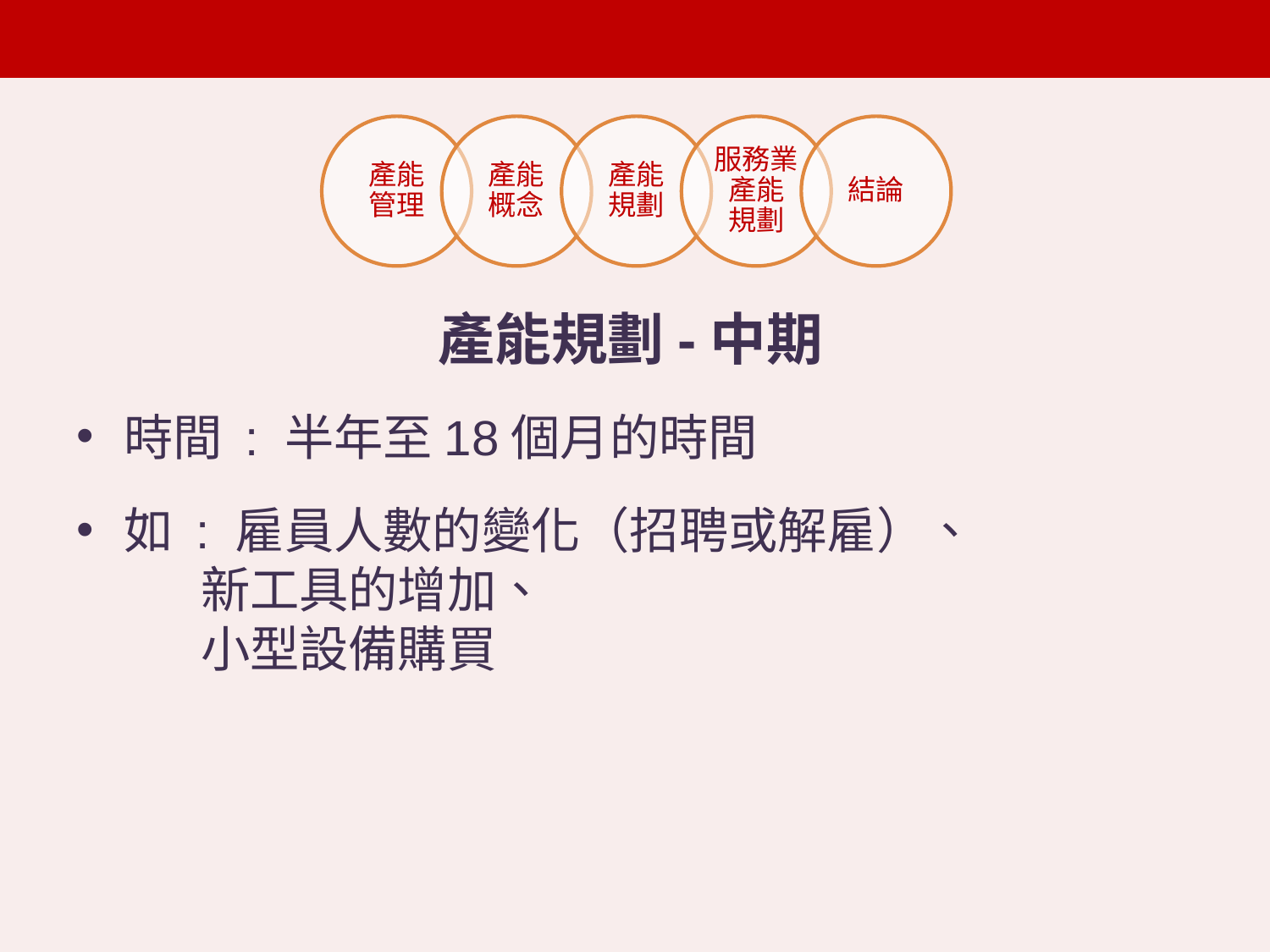

產能
管理
產能
概念
產能
規劃
服務業產能
規劃
結論
                           產能規劃-中期

時間 : 半年至18個月的時間

如 : 雇員人數的變化（招聘或解雇）、
       新工具的增加、
       小型設備購買